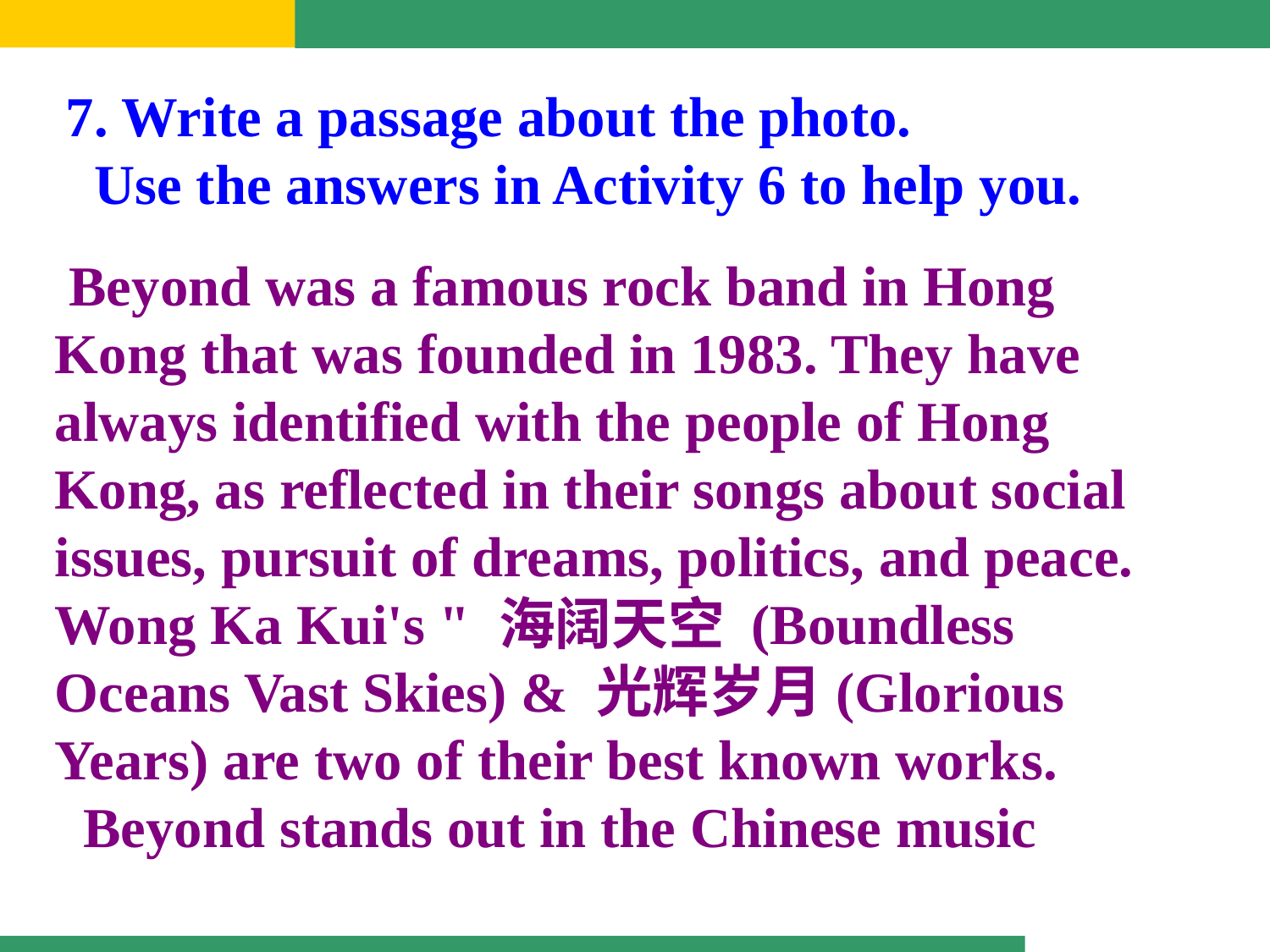

7. Write a passage about the photo.
  Use the answers in Activity 6 to help you.
 Beyond was a famous rock band in Hong Kong that was founded in 1983. They have always identified with the people of Hong Kong, as reflected in their songs about social issues, pursuit of dreams, politics, and peace. Wong Ka Kui's " 海阔天空 (Boundless Oceans Vast Skies) & 光辉岁月(Glorious Years) are two of their best known works.
  Beyond stands out in the Chinese music